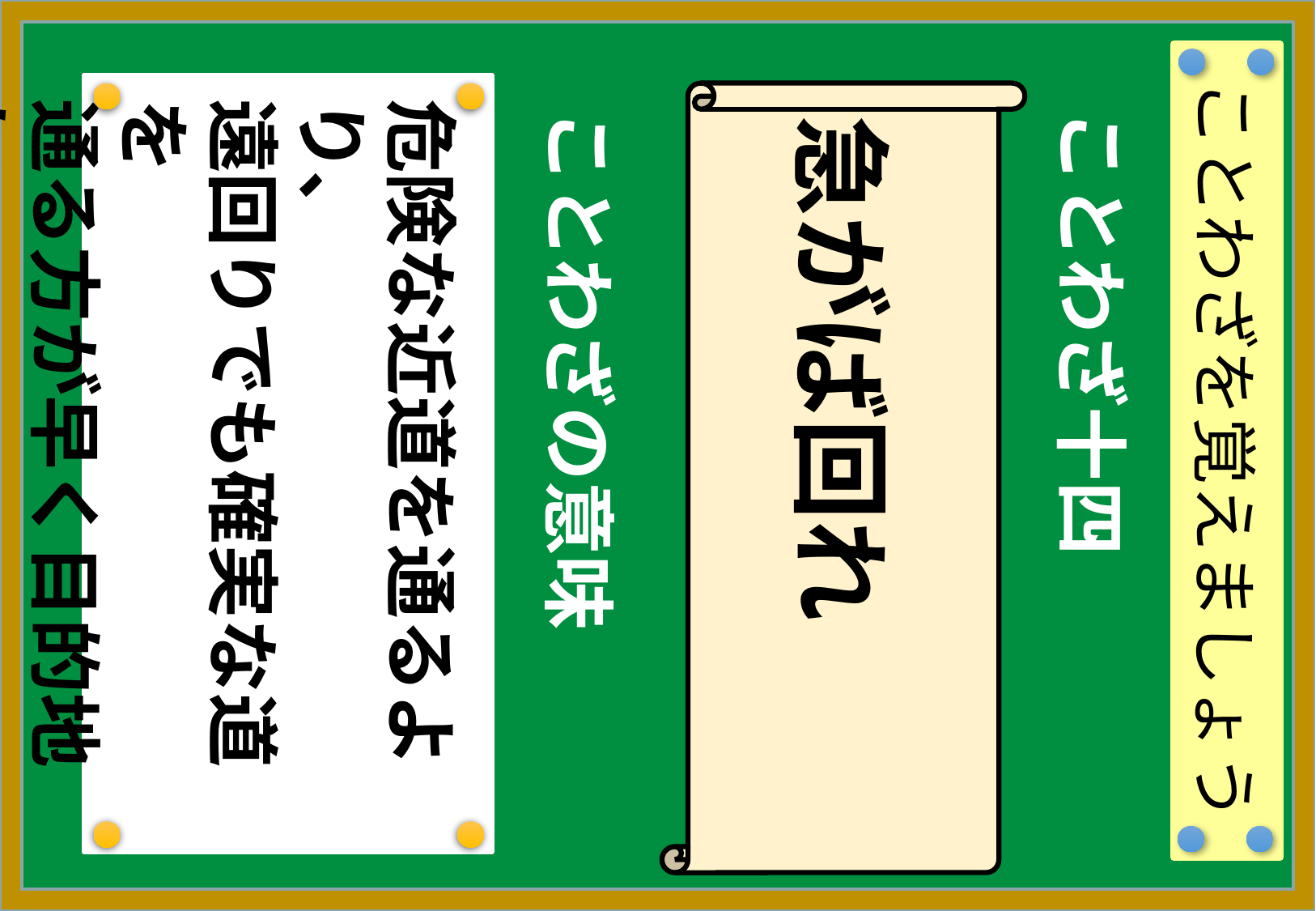

ことわざを覚えましょう

危険な近道を通るより、
遠回りでも確実な道を
通る方が早く目的地に
着くということ。

急がば回れ
ことわざの意味
ことわざ十四